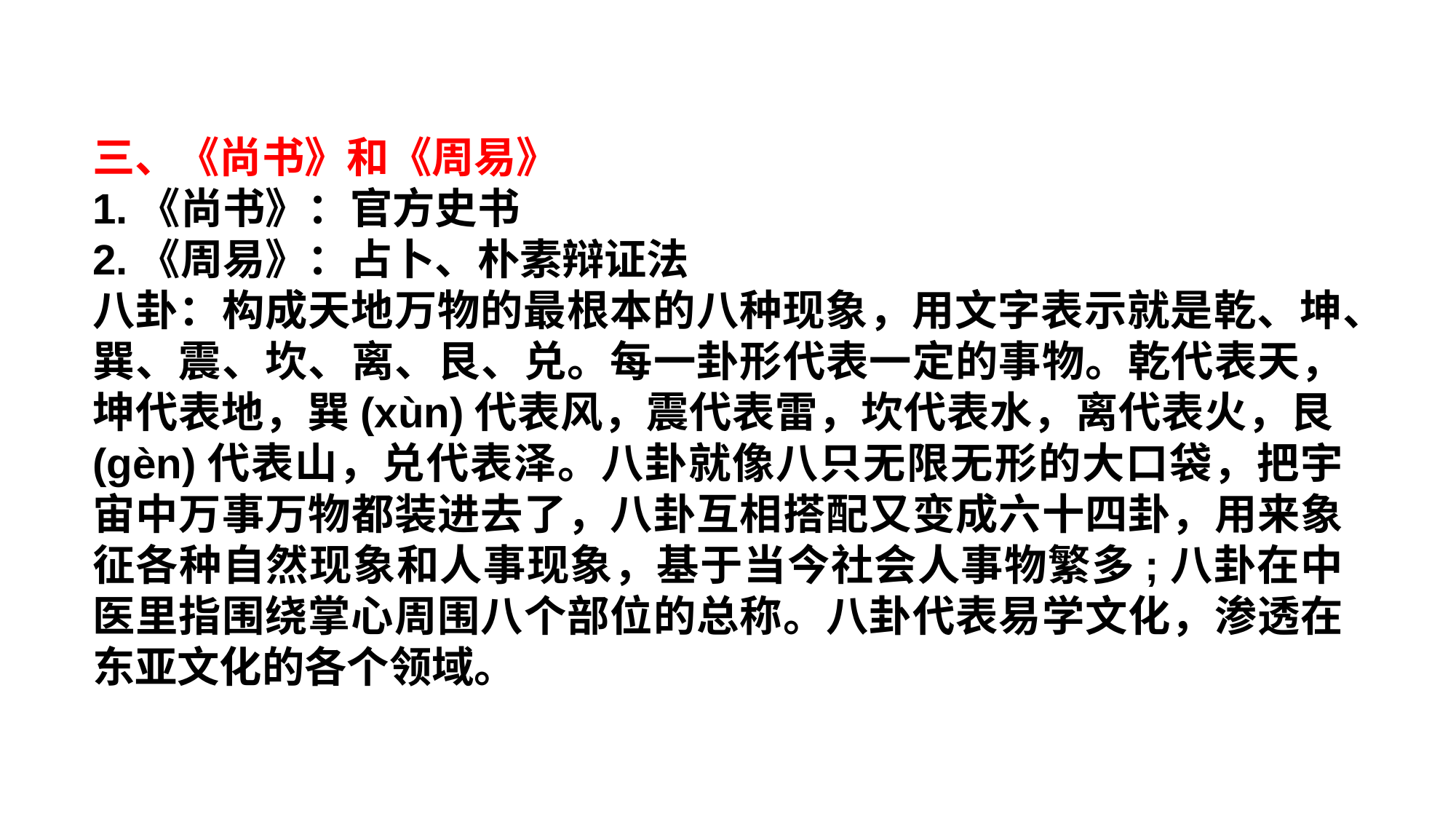

三、《尚书》和《周易》
1.《尚书》：官方史书
2.《周易》：占卜、朴素辩证法
八卦：构成天地万物的最根本的八种现象，用文字表示就是乾、坤、巽、震、坎、离、艮、兑。每一卦形代表一定的事物。乾代表天，坤代表地，巽(xùn)代表风，震代表雷，坎代表水，离代表火，艮(gèn)代表山，兑代表泽。八卦就像八只无限无形的大口袋，把宇宙中万事万物都装进去了，八卦互相搭配又变成六十四卦，用来象征各种自然现象和人事现象，基于当今社会人事物繁多;八卦在中医里指围绕掌心周围八个部位的总称。八卦代表易学文化，渗透在东亚文化的各个领域。